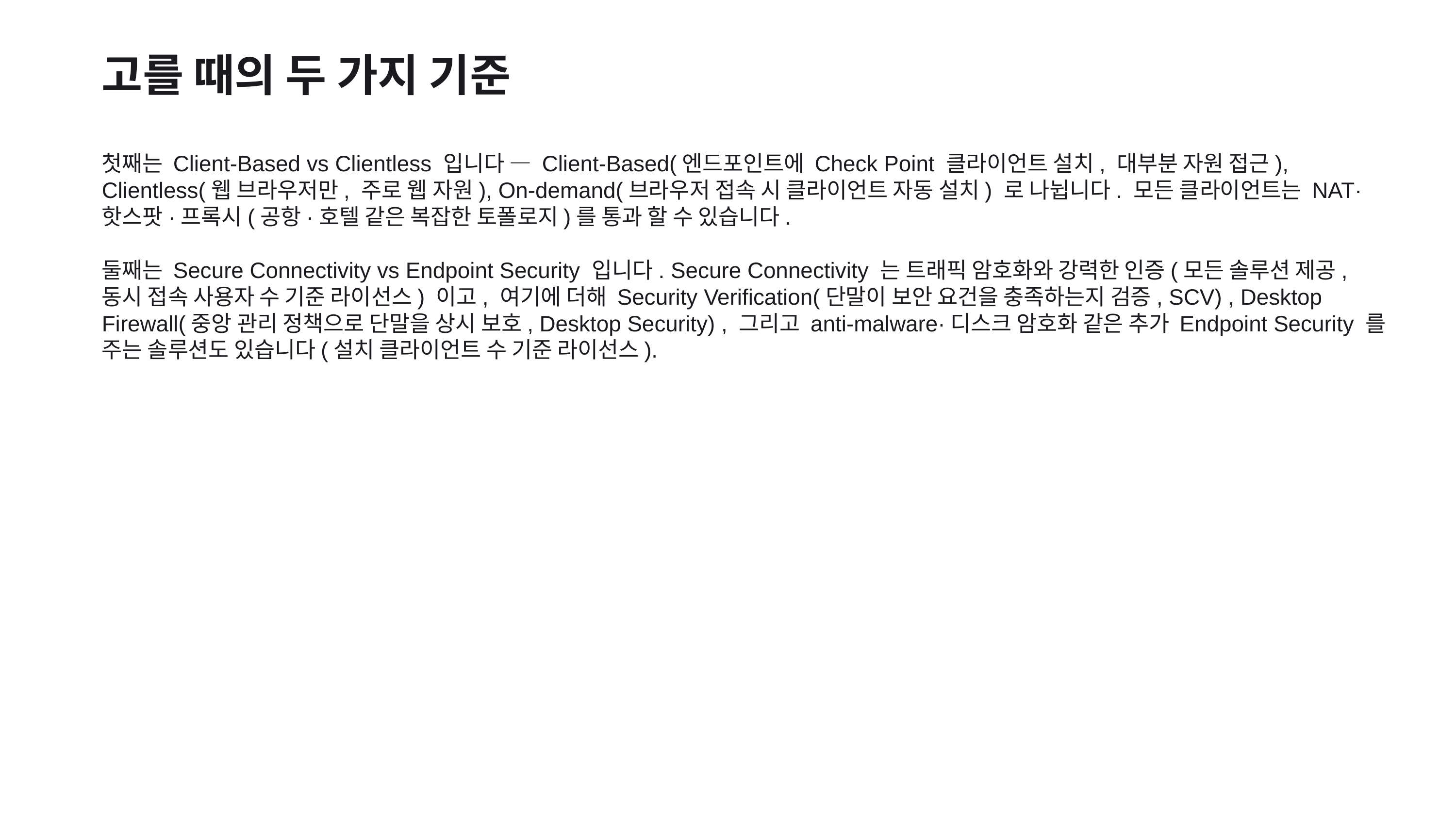

고를 때의 두 가지 기준
첫째는 Client-Based vs Clientless 입니다 — Client-Based(엔드포인트에 Check Point 클라이언트 설치, 대부분 자원 접근), Clientless(웹 브라우저만, 주로 웹 자원), On-demand(브라우저 접속 시 클라이언트 자동 설치) 로 나뉩니다. 모든 클라이언트는 NAT·핫스팟·프록시(공항·호텔 같은 복잡한 토폴로지)를 통과 할 수 있습니다.

둘째는 Secure Connectivity vs Endpoint Security 입니다. Secure Connectivity 는 트래픽 암호화와 강력한 인증(모든 솔루션 제공, 동시 접속 사용자 수 기준 라이선스) 이고, 여기에 더해 Security Verification(단말이 보안 요건을 충족하는지 검증, SCV) , Desktop Firewall(중앙 관리 정책으로 단말을 상시 보호, Desktop Security) , 그리고 anti-malware·디스크 암호화 같은 추가 Endpoint Security 를 주는 솔루션도 있습니다(설치 클라이언트 수 기준 라이선스).